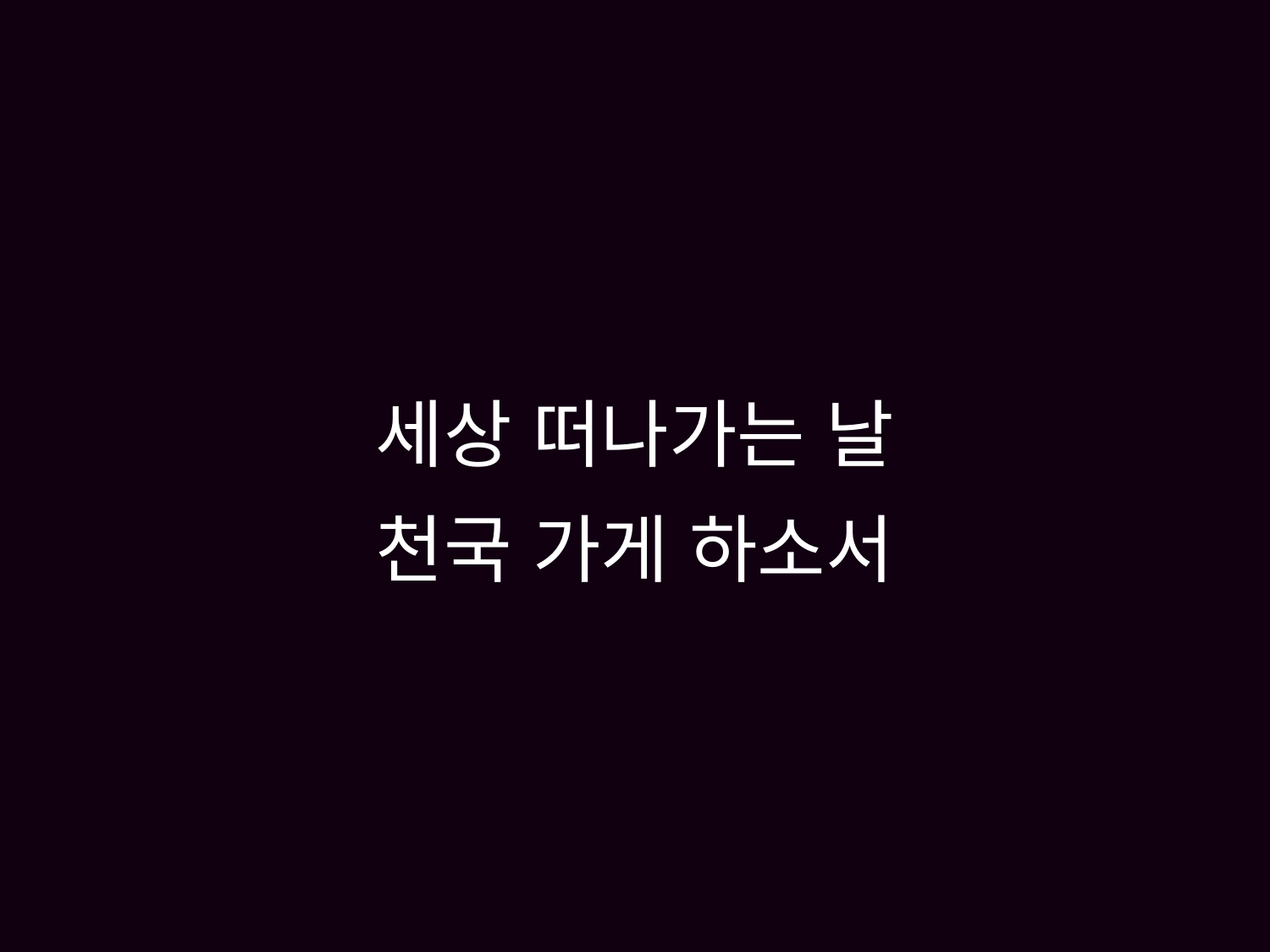

# 세상 떠나가는 날 천국 가게 하소서